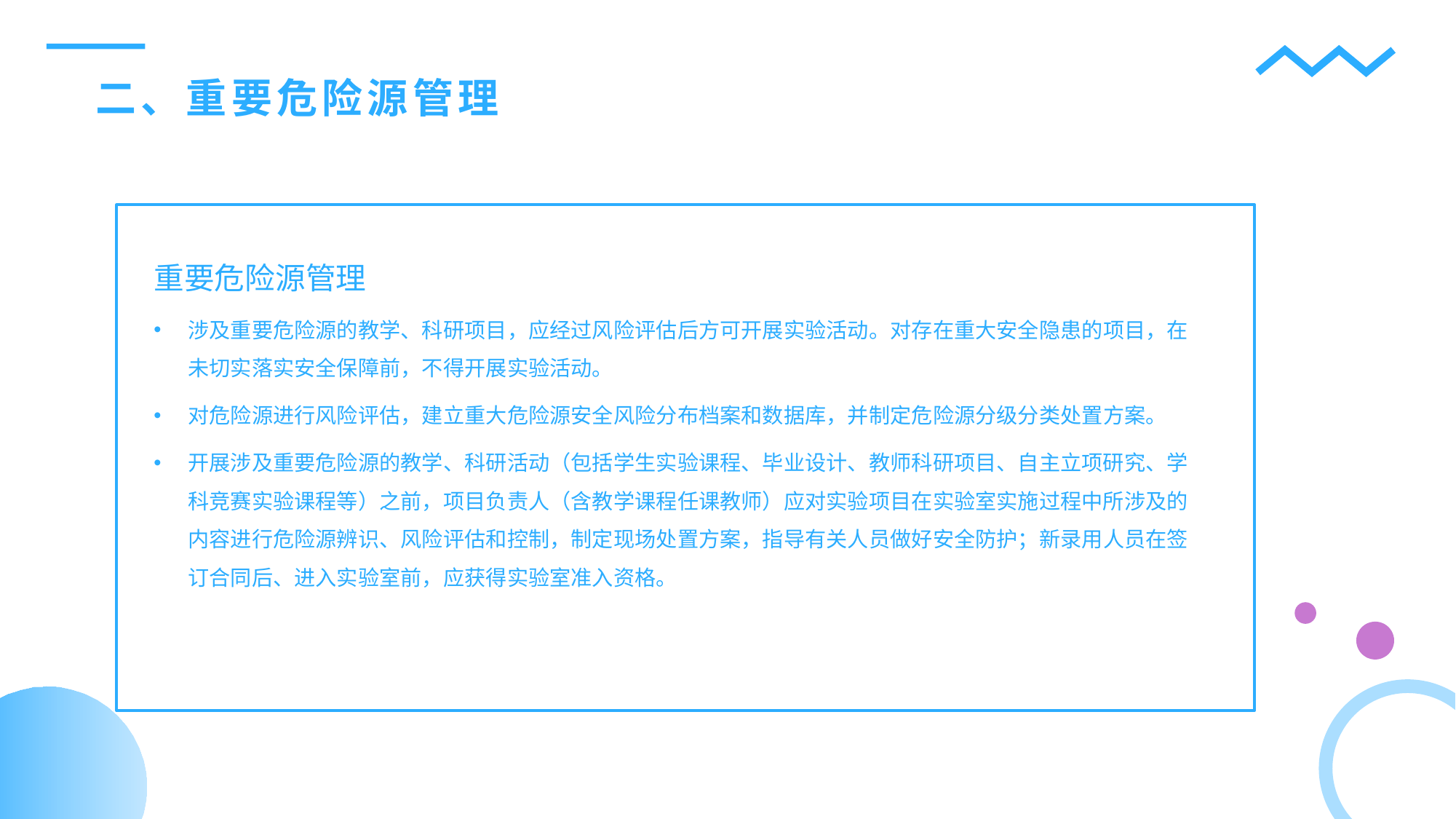

二、重要危险源管理

重要危险源管理
涉及重要危险源的教学、科研项目，应经过风险评估后方可开展实验活动。对存在重大安全隐患的项目，在未切实落实安全保障前，不得开展实验活动。
对危险源进行风险评估，建立重大危险源安全风险分布档案和数据库，并制定危险源分级分类处置方案。
开展涉及重要危险源的教学、科研活动（包括学生实验课程、毕业设计、教师科研项目、自主立项研究、学科竞赛实验课程等）之前，项目负责人（含教学课程任课教师）应对实验项目在实验室实施过程中所涉及的内容进行危险源辨识、风险评估和控制，制定现场处置方案，指导有关人员做好安全防护；新录用人员在签订合同后、进入实验室前，应获得实验室准入资格。